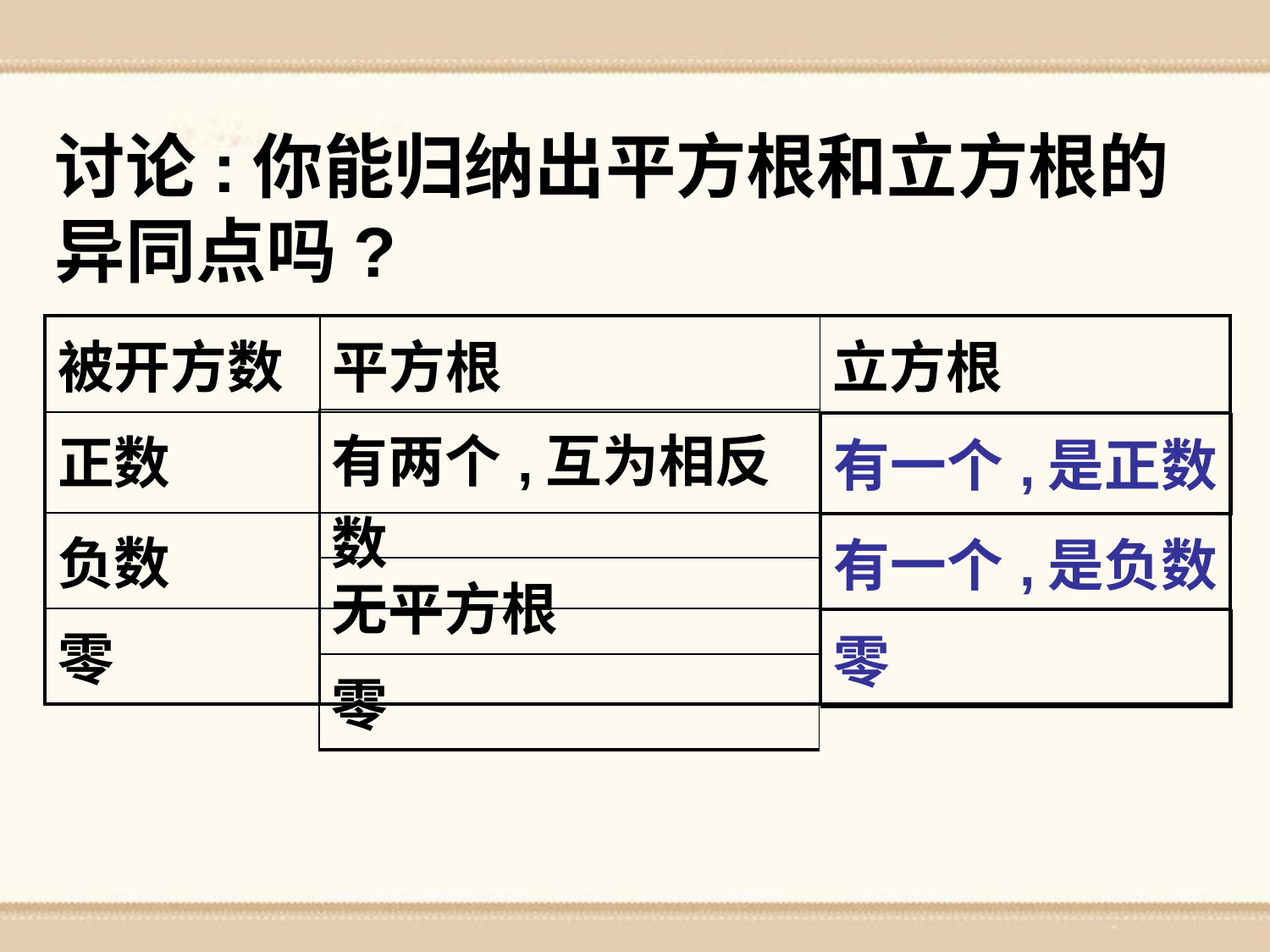

讨论:你能归纳出平方根和立方根的异同点吗?
| 被开方数 | 平方根 | 立方根 |
| --- | --- | --- |
| 正数 |  |  |
| 负数 |  |  |
| 零 |  |  |
| 有两个,互为相反数 |
| --- |
| 无平方根 |
| 零 |
| 有一个,是正数 |
| --- |
| 有一个,是负数 |
| 零 |